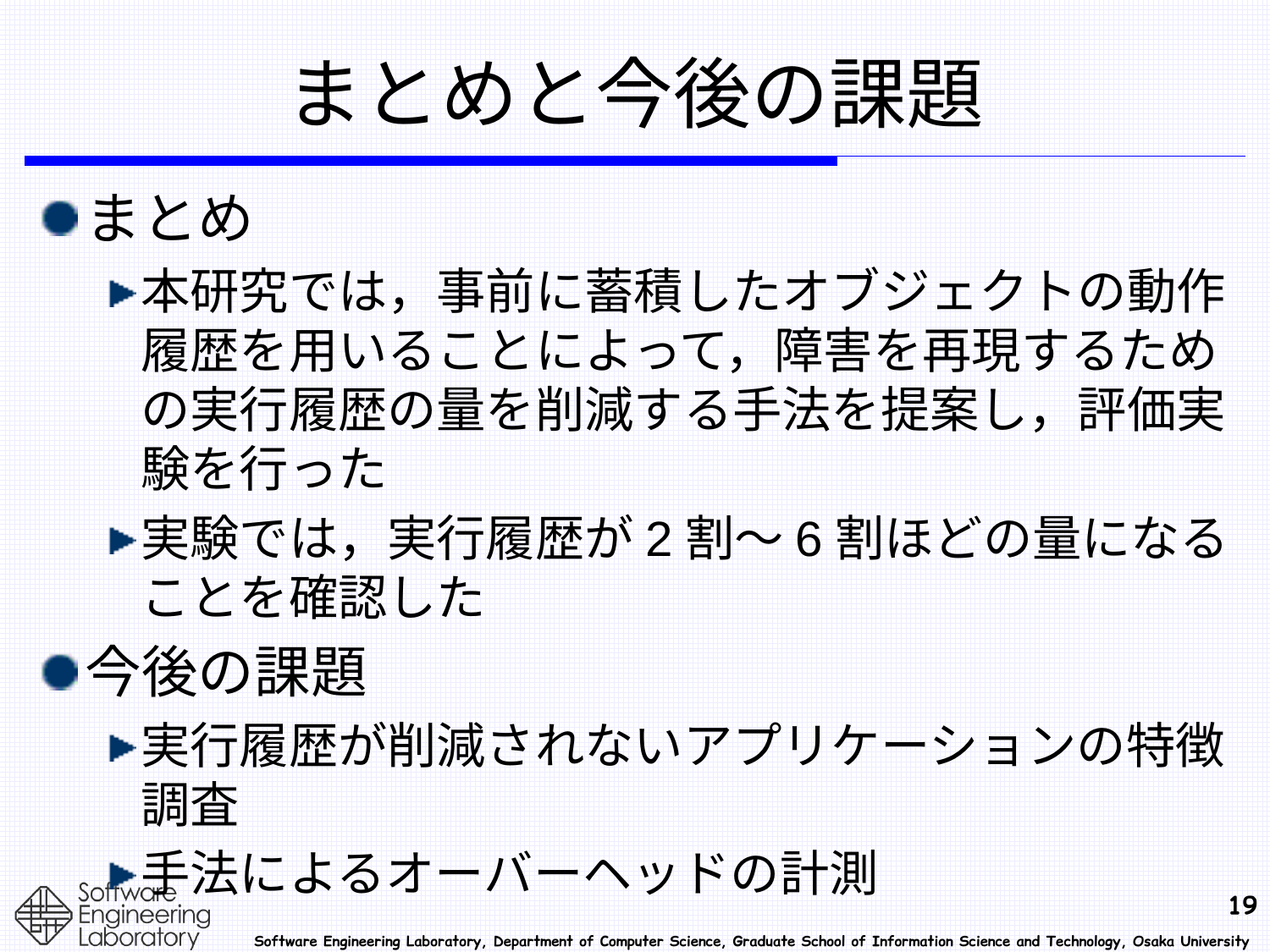

# まとめと今後の課題
まとめ
本研究では，事前に蓄積したオブジェクトの動作履歴を用いることによって，障害を再現するための実行履歴の量を削減する手法を提案し，評価実験を行った
実験では，実行履歴が2割～6割ほどの量になることを確認した
今後の課題
実行履歴が削減されないアプリケーションの特徴調査
手法によるオーバーヘッドの計測